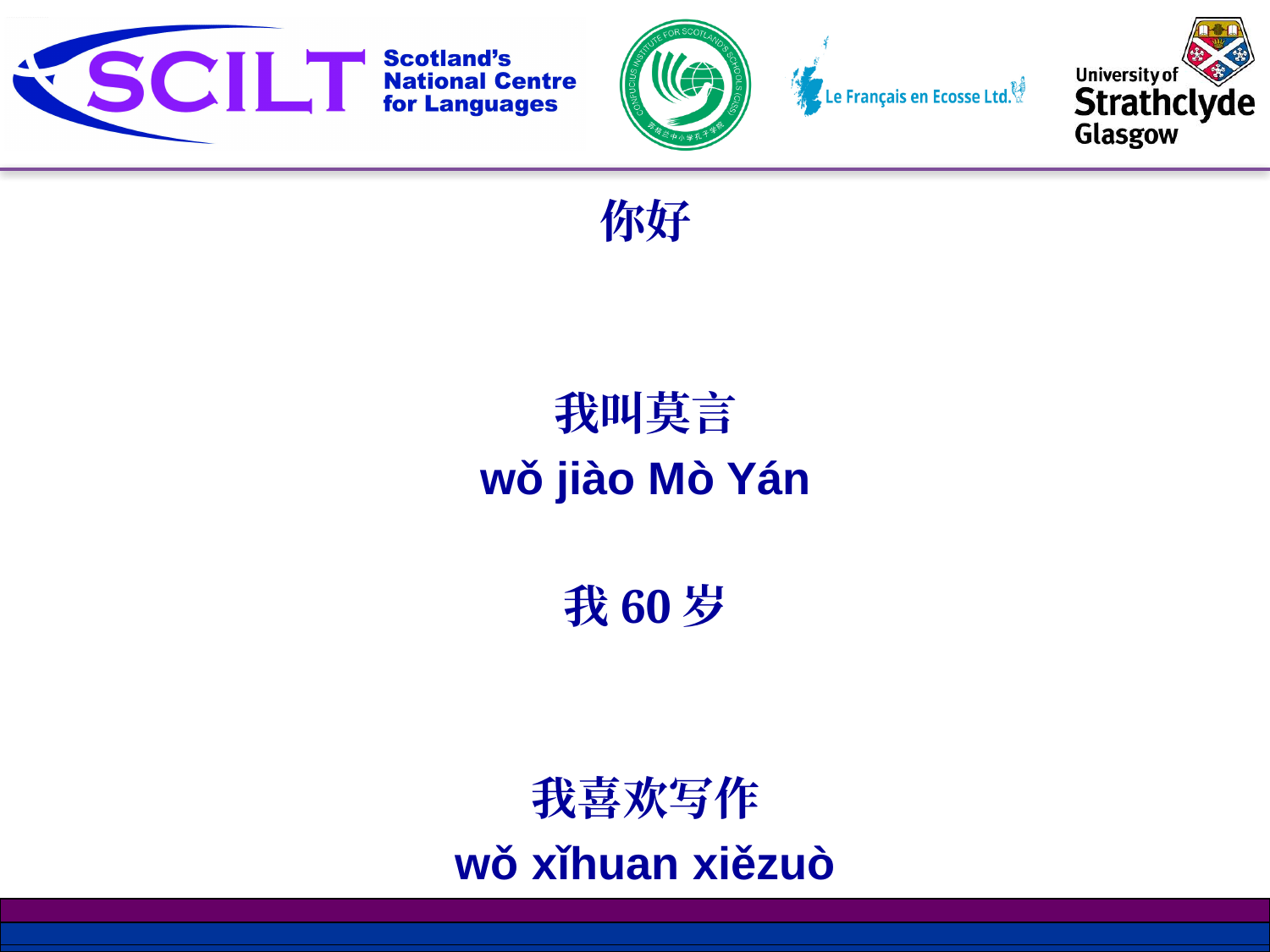

你好

我叫莫言
wǒ jiào Mò Yán

我60岁

我喜欢写作
wǒ xǐhuan xiězuò